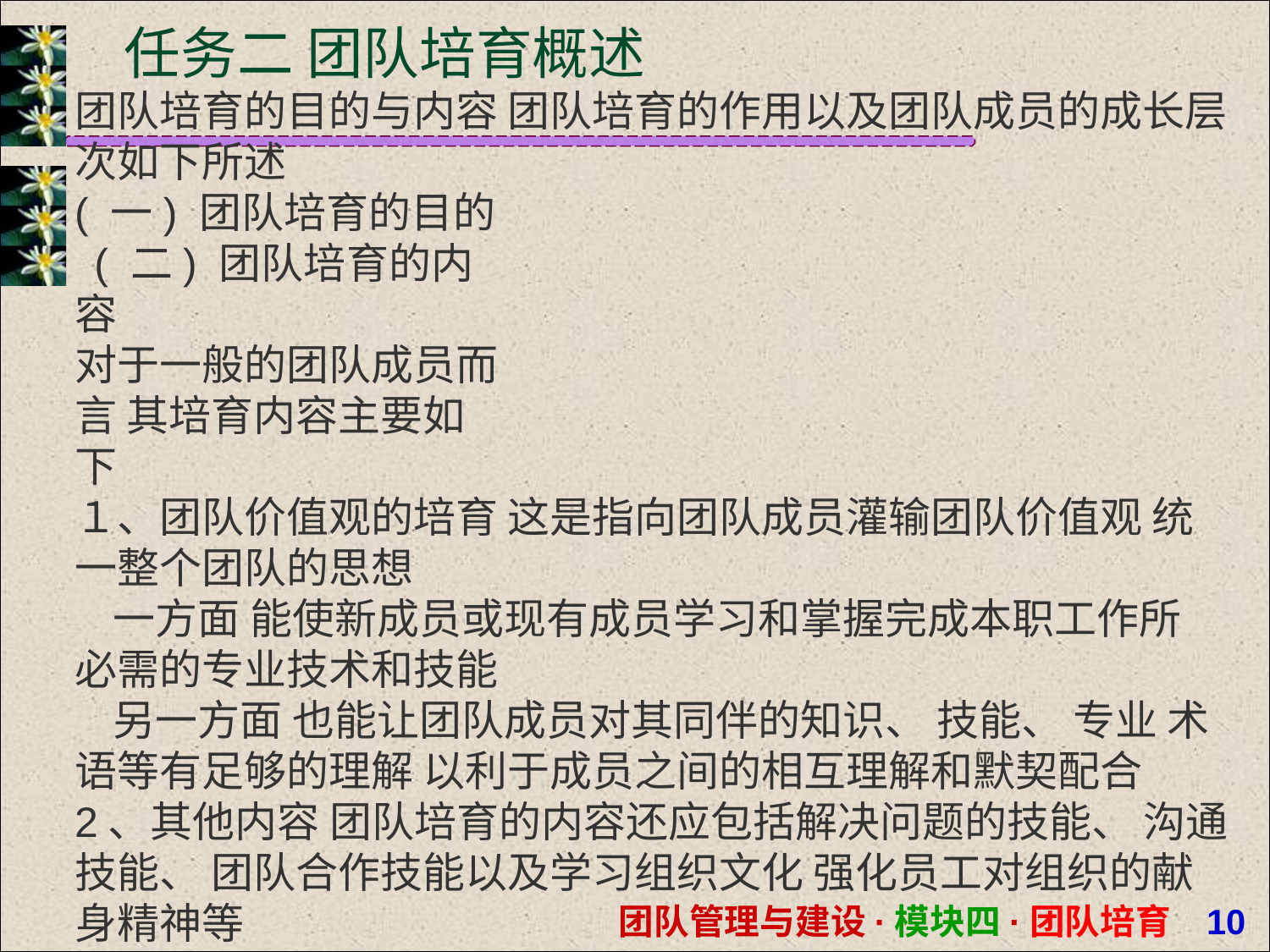

# 任务二 团队培育概述

团队培育的目的与内容 团队培育的作用以及团队成员的成长层 次如下所述
( 一) 团队培育的目的  ( 二) 团队培育的内容
对于一般的团队成员而言 其培育内容主要如下
１、团队价值观的培育 这是指向团队成员灌输团队价值观 统 一整个团队的思想
   一方面 能使新成员或现有成员学习和掌握完成本职工作所 必需的专业技术和技能
   另一方面 也能让团队成员对其同伴的知识、 技能、 专业 术语等有足够的理解 以利于成员之间的相互理解和默契配合
2、其他内容 团队培育的内容还应包括解决问题的技能、 沟通 技能、 团队合作技能以及学习组织文化 强化员工对组织的献 身精神等

团队管理与建设·模块四·团队培育 10